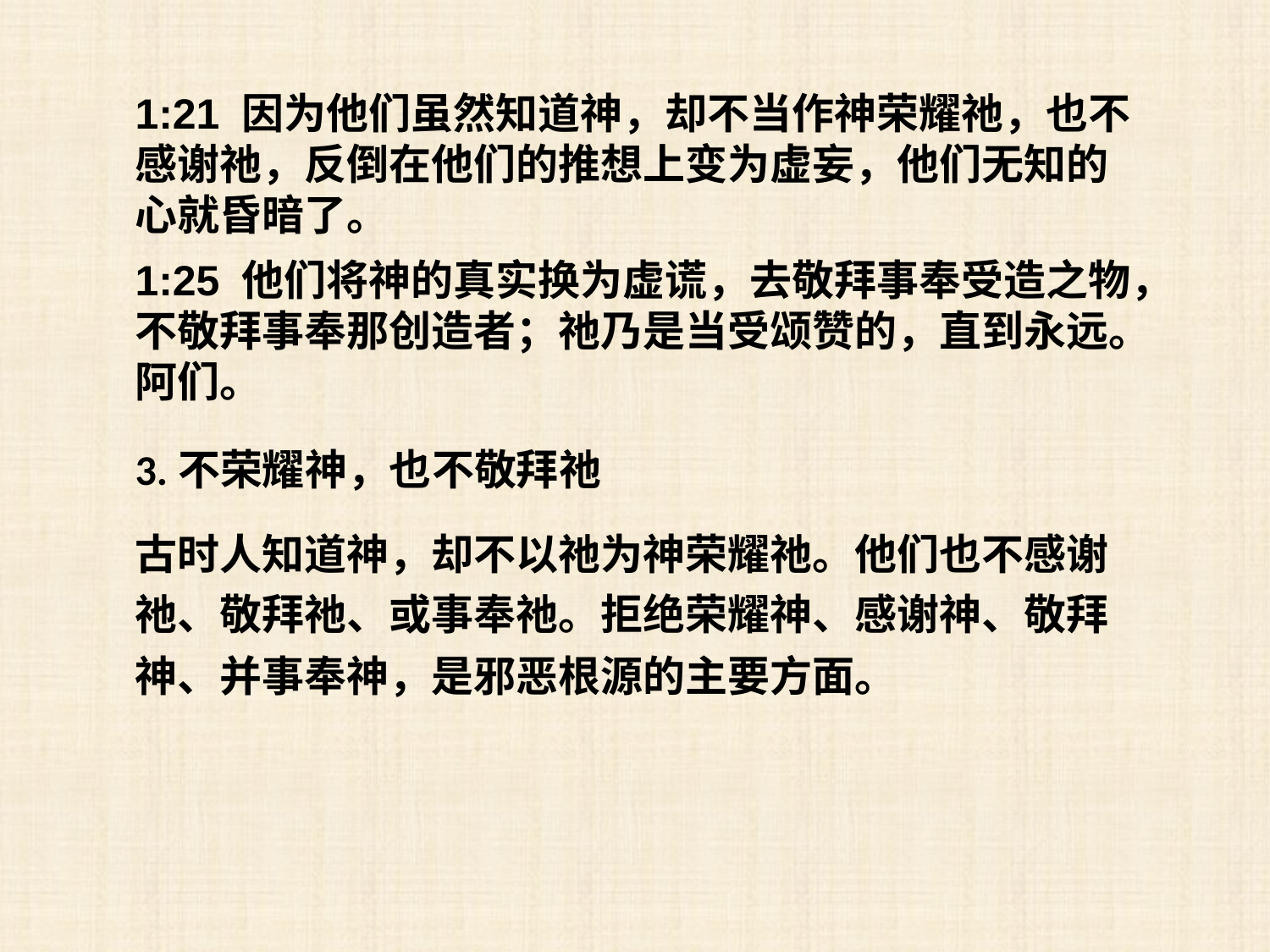

1:21 因为他们虽然知道神，却不当作神荣耀祂，也不感谢祂，反倒在他们的推想上变为虚妄，他们无知的心就昏暗了。
1:25 他们将神的真实换为虚谎，去敬拜事奉受造之物，不敬拜事奉那创造者；祂乃是当受颂赞的，直到永远。阿们。
3.不荣耀神，也不敬拜祂
古时人知道神，却不以祂为神荣耀祂。他们也不感谢祂、敬拜祂、或事奉祂。拒绝荣耀神、感谢神、敬拜神、并事奉神，是邪恶根源的主要方面。